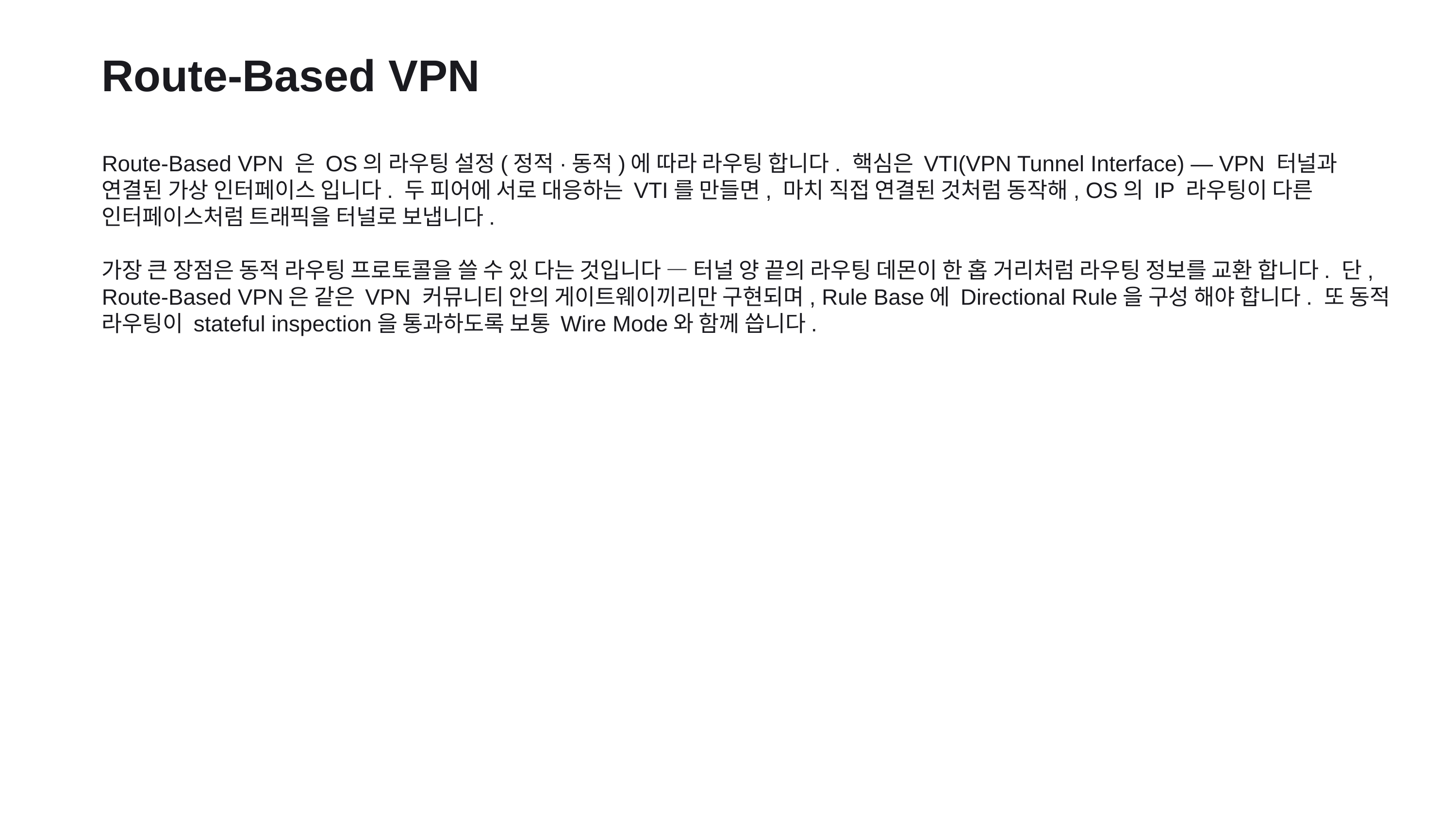

Route-Based VPN
Route-Based VPN 은 OS의 라우팅 설정(정적·동적)에 따라 라우팅 합니다. 핵심은 VTI(VPN Tunnel Interface) — VPN 터널과 연결된 가상 인터페이스 입니다. 두 피어에 서로 대응하는 VTI를 만들면, 마치 직접 연결된 것처럼 동작해, OS의 IP 라우팅이 다른 인터페이스처럼 트래픽을 터널로 보냅니다.

가장 큰 장점은 동적 라우팅 프로토콜을 쓸 수 있 다는 것입니다 — 터널 양 끝의 라우팅 데몬이 한 홉 거리처럼 라우팅 정보를 교환 합니다. 단, Route-Based VPN은 같은 VPN 커뮤니티 안의 게이트웨이끼리만 구현되며, Rule Base에 Directional Rule을 구성 해야 합니다. 또 동적 라우팅이 stateful inspection을 통과하도록 보통 Wire Mode와 함께 씁니다.